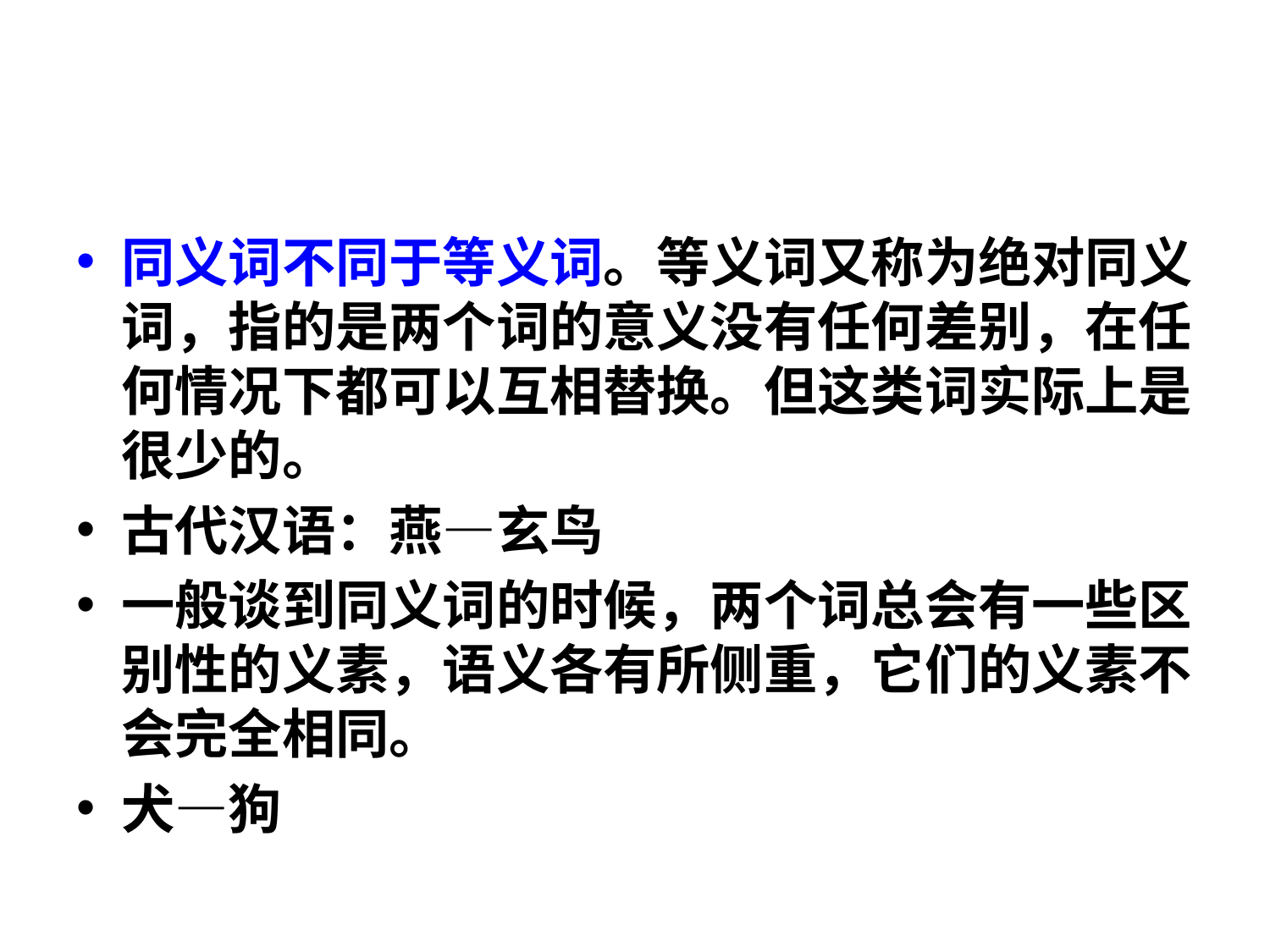

#
同义词不同于等义词。等义词又称为绝对同义词，指的是两个词的意义没有任何差别，在任何情况下都可以互相替换。但这类词实际上是很少的。
古代汉语：燕—玄鸟
一般谈到同义词的时候，两个词总会有一些区别性的义素，语义各有所侧重，它们的义素不会完全相同。
犬—狗